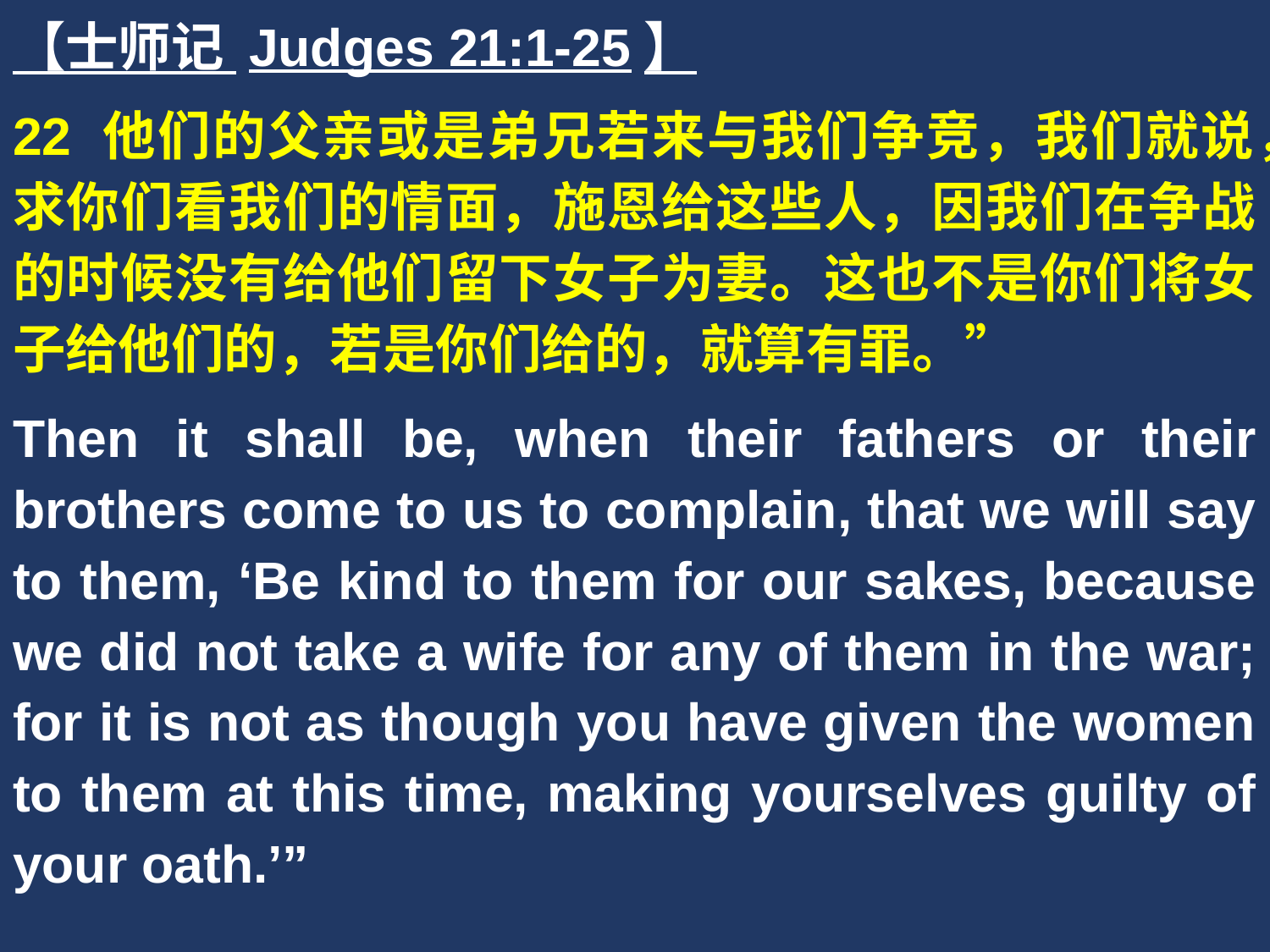

【士师记 Judges 21:1-25】
22 他们的父亲或是弟兄若来与我们争竞，我们就说，求你们看我们的情面，施恩给这些人，因我们在争战的时候没有给他们留下女子为妻。这也不是你们将女子给他们的，若是你们给的，就算有罪。”
Then it shall be, when their fathers or their brothers come to us to complain, that we will say to them, ‘Be kind to them for our sakes, because we did not take a wife for any of them in the war; for it is not as though you have given the women to them at this time, making yourselves guilty of your oath.’”